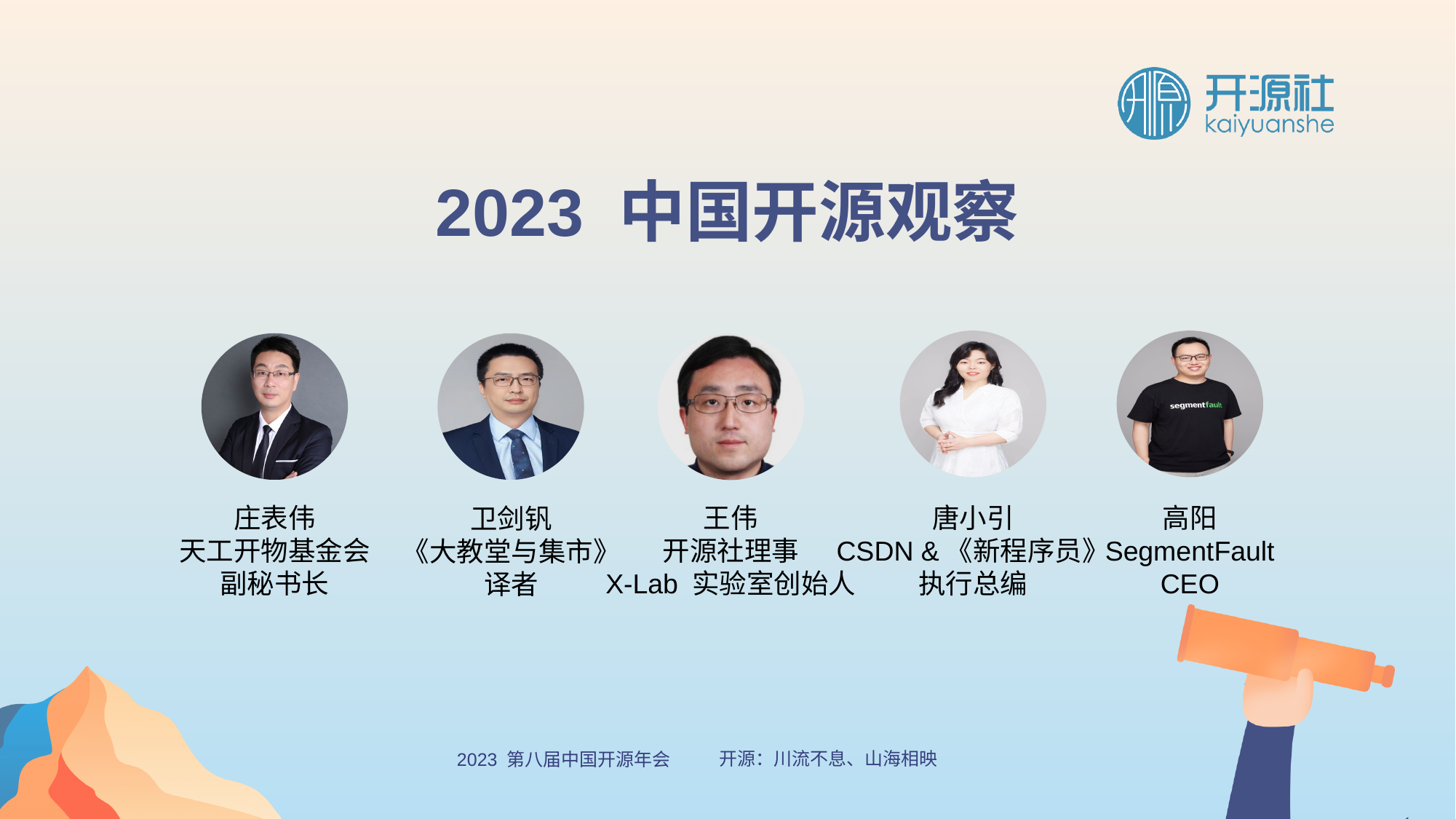

2023 中国开源观察

庄表伟
天工开物基金会
副秘书长
王伟
开源社理事
X-Lab 实验室创始人
唐小引
CSDN &《新程序员》
执行总编

高阳
SegmentFault
CEO
卫剑钒
《大教堂与集市》
译者